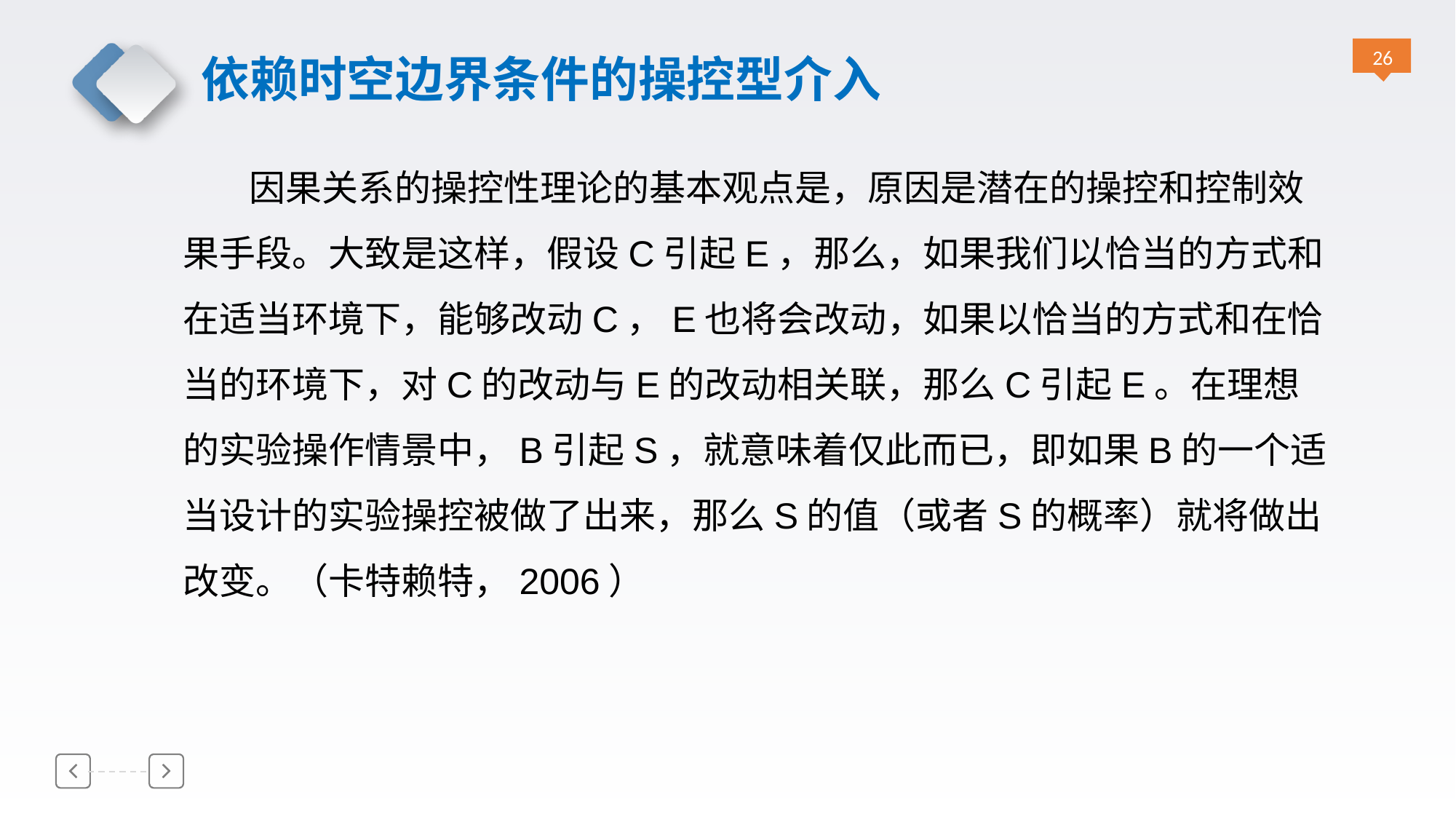

依赖时空边界条件的操控型介入
       因果关系的操控性理论的基本观点是，原因是潜在的操控和控制效果手段。大致是这样，假设C引起E，那么，如果我们以恰当的方式和在适当环境下，能够改动C，E也将会改动，如果以恰当的方式和在恰当的环境下，对C的改动与E的改动相关联，那么C引起E。在理想的实验操作情景中，B引起S，就意味着仅此而已，即如果B的一个适当设计的实验操控被做了出来，那么S的值（或者S的概率）就将做出改变。（卡特赖特，2006）